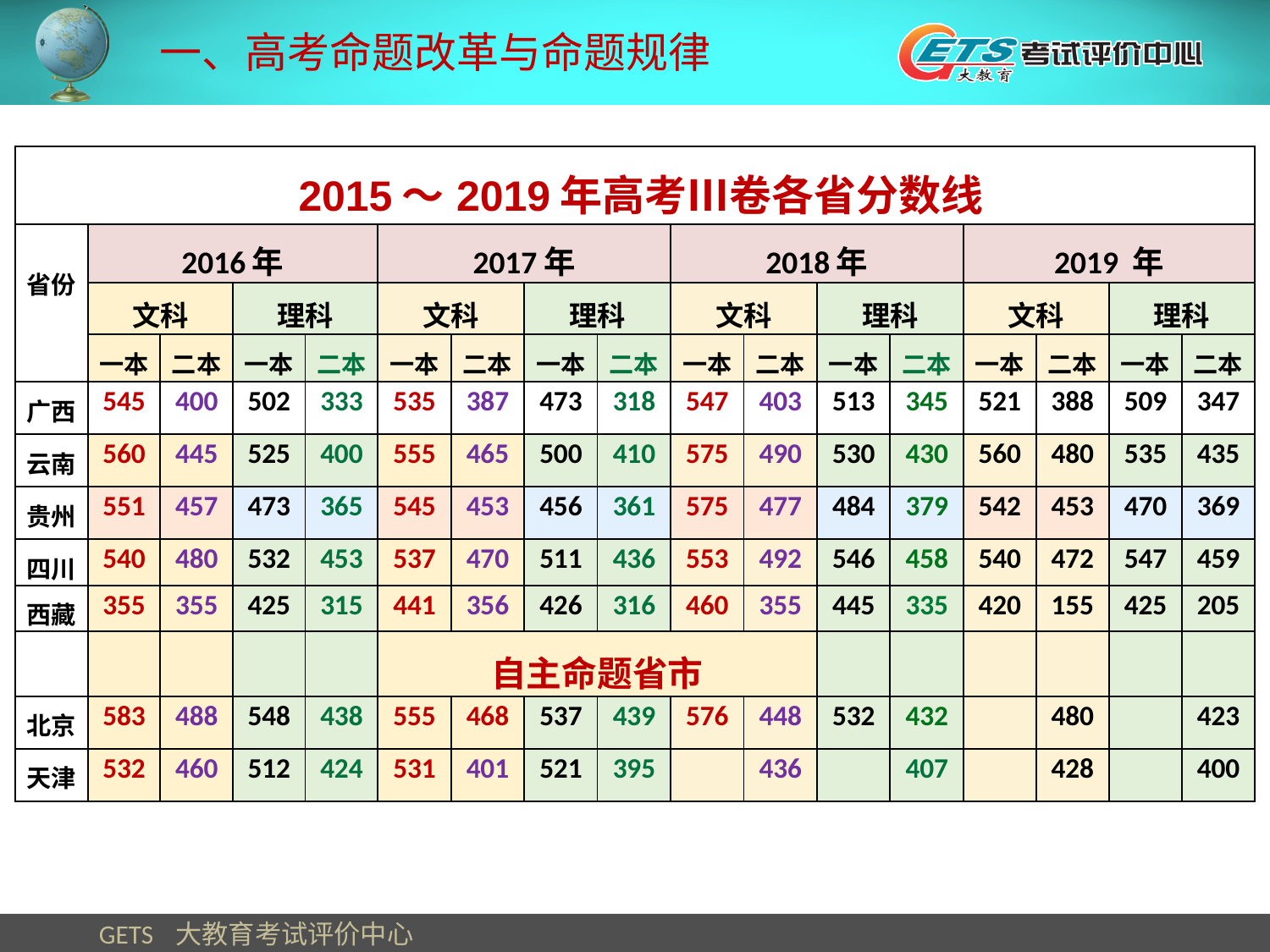

一、高考命题改革与命题规律
| 2015～2019年高考Ⅲ卷各省分数线 |  |  |  |  |  |  |  |  |  |  |  |  |  |  |  |  |
| --- | --- | --- | --- | --- | --- | --- | --- | --- | --- | --- | --- | --- | --- | --- | --- | --- |
| 省份 | 2016年 |  |  |  | 2017年 |  |  |  | 2018年 |  |  |  | 2019 年 |  |  |  |
|  | 文科 |  | 理科 |  | 文科 |  | 理科 |  | 文科 |  | 理科 |  | 文科 |  | 理科 |  |
|  | 一本 | 二本 | 一本 | 二本 | 一本 | 二本 | 一本 | 二本 | 一本 | 二本 | 一本 | 二本 | 一本 | 二本 | 一本 | 二本 |
| 广西 | 545 | 400 | 502 | 333 | 535 | 387 | 473 | 318 | 547 | 403 | 513 | 345 | 521 | 388 | 509 | 347 |
| 云南 | 560 | 445 | 525 | 400 | 555 | 465 | 500 | 410 | 575 | 490 | 530 | 430 | 560 | 480 | 535 | 435 |
| 贵州 | 551 | 457 | 473 | 365 | 545 | 453 | 456 | 361 | 575 | 477 | 484 | 379 | 542 | 453 | 470 | 369 |
| 四川 | 540 | 480 | 532 | 453 | 537 | 470 | 511 | 436 | 553 | 492 | 546 | 458 | 540 | 472 | 547 | 459 |
| 西藏 | 355 | 355 | 425 | 315 | 441 | 356 | 426 | 316 | 460 | 355 | 445 | 335 | 420 | 155 | 425 | 205 |
|  |  |  |  |  | 自主命题省市 |  |  |  |  |  |  |  |  |  |  |  |
| 北京 | 583 | 488 | 548 | 438 | 555 | 468 | 537 | 439 | 576 | 448 | 532 | 432 |  | 480 |  | 423 |
| 天津 | 532 | 460 | 512 | 424 | 531 | 401 | 521 | 395 |  | 436 |  | 407 |  | 428 |  | 400 |